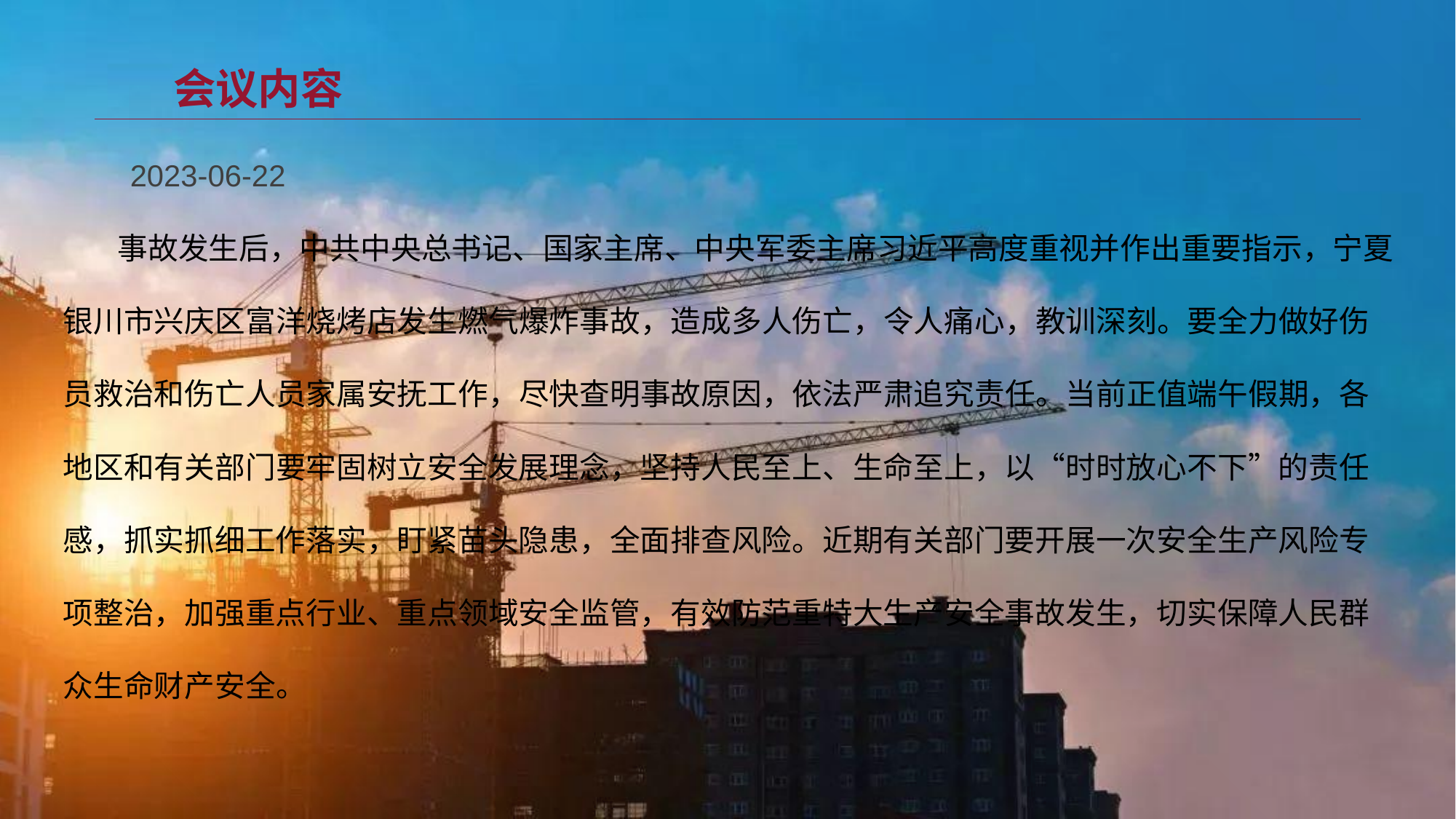

会议内容
        2023-06-22
       事故发生后，中共中央总书记、国家主席、中央军委主席习近平高度重视并作出重要指示，宁夏银川市兴庆区富洋烧烤店发生燃气爆炸事故，造成多人伤亡，令人痛心，教训深刻。要全力做好伤员救治和伤亡人员家属安抚工作，尽快查明事故原因，依法严肃追究责任。当前正值端午假期，各地区和有关部门要牢固树立安全发展理念，坚持人民至上、生命至上，以“时时放心不下”的责任感，抓实抓细工作落实，盯紧苗头隐患，全面排查风险。近期有关部门要开展一次安全生产风险专项整治，加强重点行业、重点领域安全监管，有效防范重特大生产安全事故发生，切实保障人民群众生命财产安全。